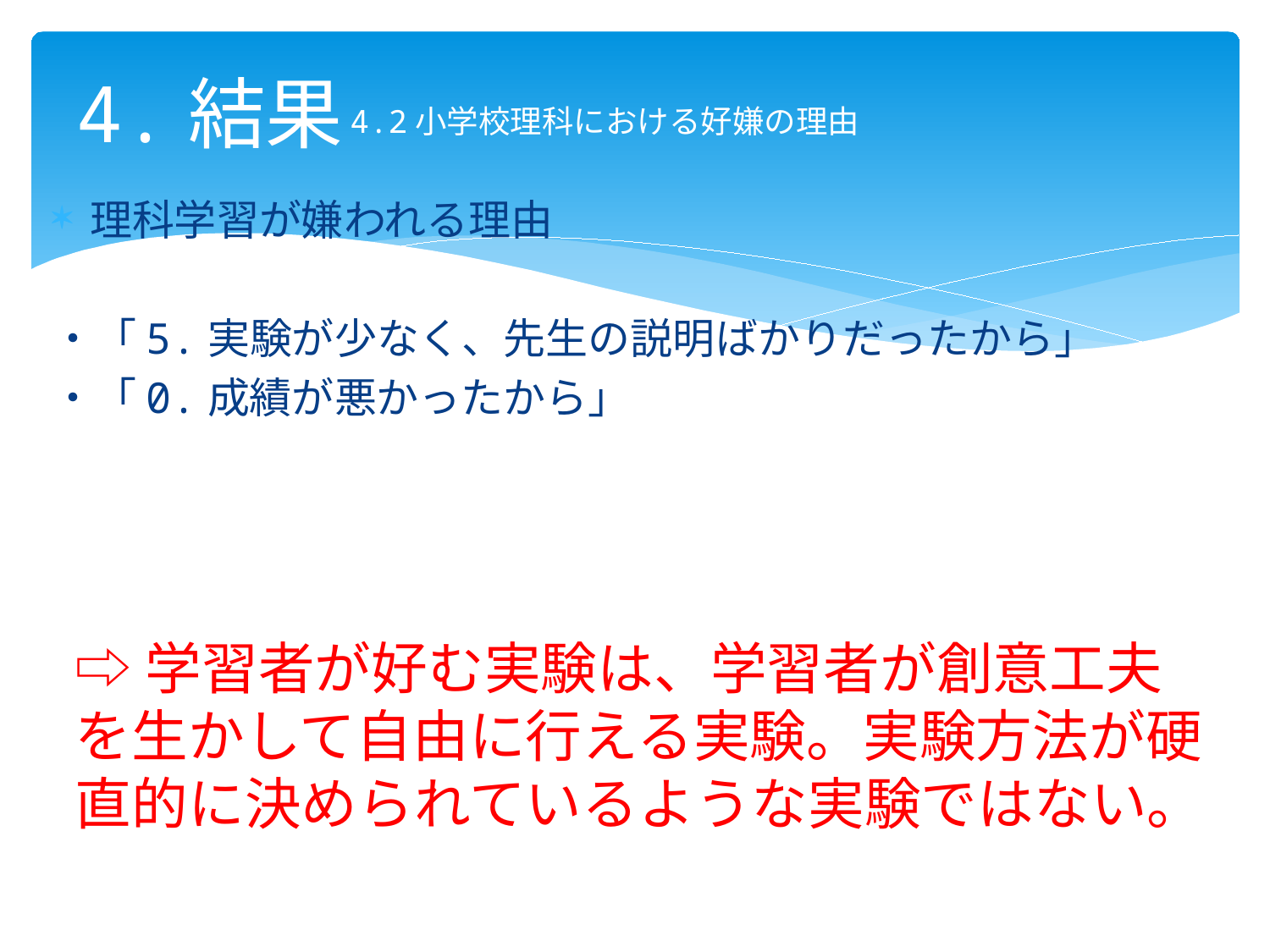

# 4.結果
4.2小学校理科における好嫌の理由

理科学習が嫌われる理由

・「5.実験が少なく、先生の説明ばかりだったから」
・「0.成績が悪かったから」

⇨学習者が好む実験は、学習者が創意工夫を生かして自由に行える実験。実験方法が硬直的に決められているような実験ではない。